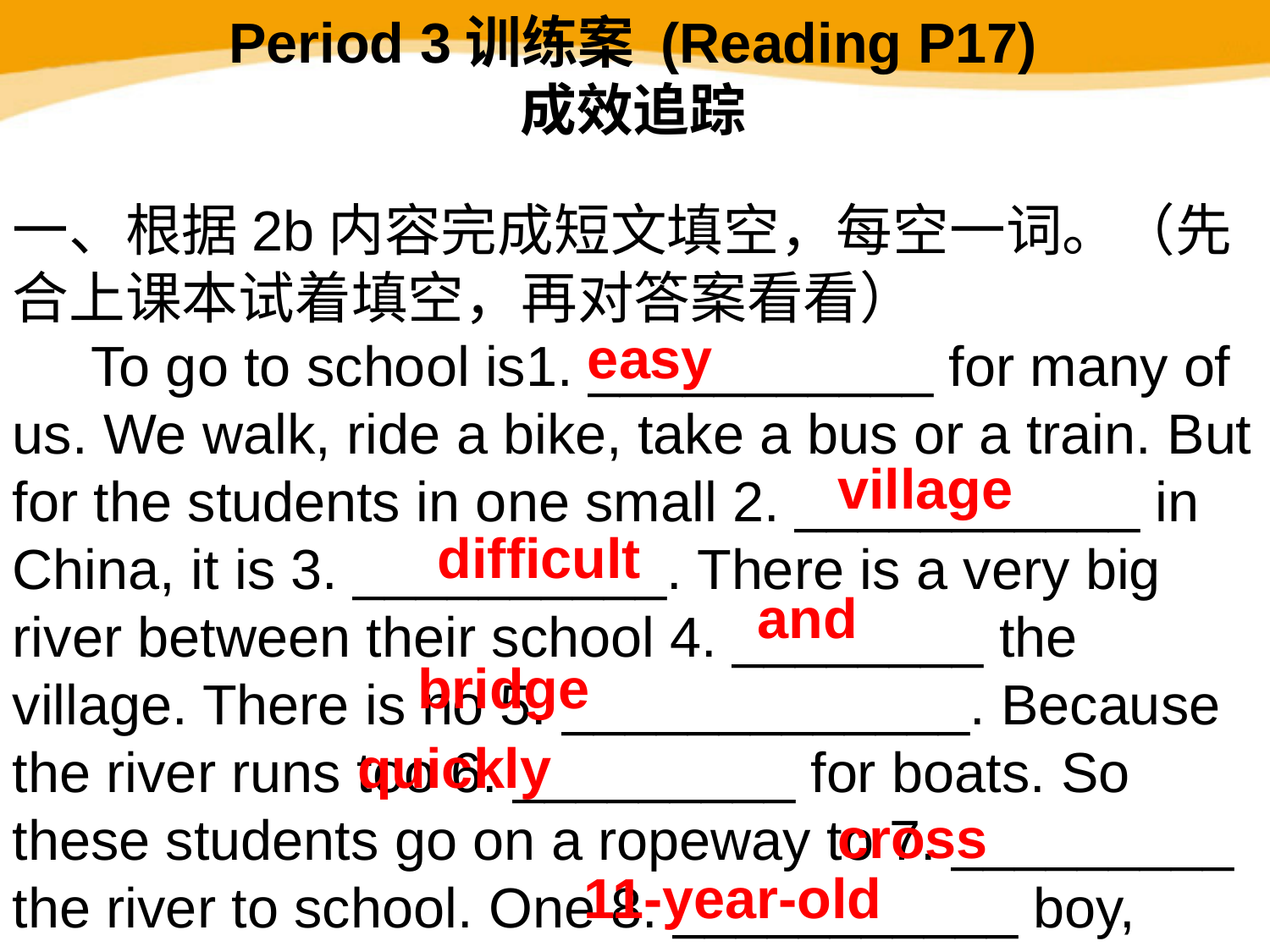

Period 3训练案 (Reading P17)
成效追踪
一、根据2b内容完成短文填空，每空一词。（先合上课本试着填空，再对答案看看）
     To go to school is1. ___________ for many of us. We walk, ride a bike, take a bus or a train. But for the students in one small 2. ___________ in China, it is 3. __________. There is a very big river between their school 4. ________ the village. There is no 5. _____________. Because the river runs too 6. _________ for boats. So these students go on a ropeway to 7. _________ the river to school. One 8. ___________ boy,
easy
village
difficult
and
bridge
quickly
cross
11-year-old